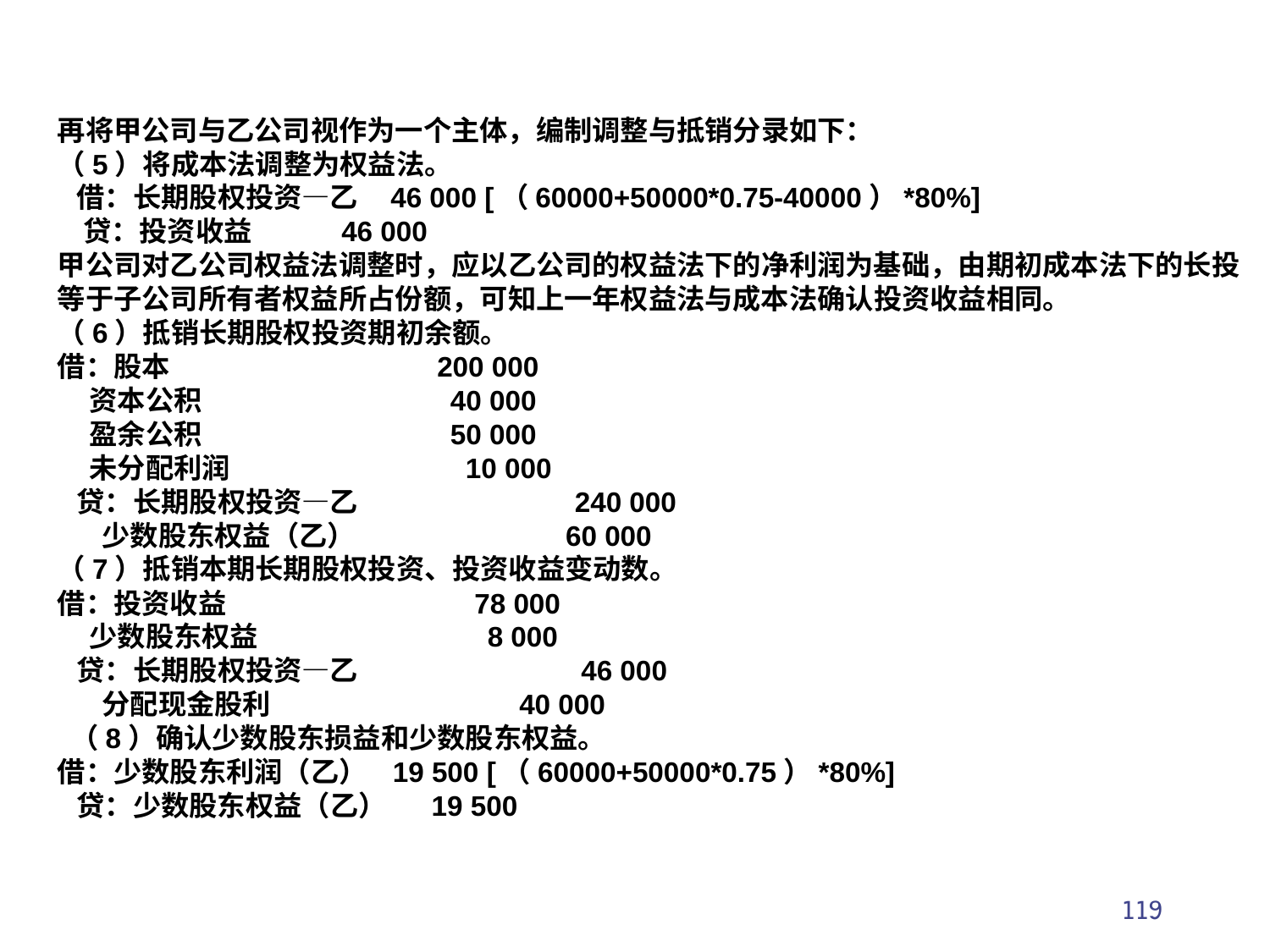

再将甲公司与乙公司视作为一个主体，编制调整与抵销分录如下：
（5）将成本法调整为权益法。
  借：长期股权投资—乙    46 000 [（60000+50000*0.75-40000）*80%]
   贷：投资收益             46 000
甲公司对乙公司权益法调整时，应以乙公司的权益法下的净利润为基础，由期初成本法下的长投等于子公司所有者权益所占份额，可知上一年权益法与成本法确认投资收益相同。
（6）抵销长期股权投资期初余额。
借：股本                                         200 000
    资本公积                                      40 000
    盈余公积                                      50 000
    未分配利润                                    10 000
  贷：长期股权投资—乙                                 240 000
      少数股东权益（乙）                                60 000
（7）抵销本期长期股权投资、投资收益变动数。
借：投资收益                                      78 000
    少数股东权益                                   8 000
  贷：长期股权投资—乙                                  46 000
      分配现金股利                                      40 000
 （8）确认少数股东损益和少数股东权益。
借：少数股东利润（乙）   19 500 [（60000+50000*0.75）*80%]
  贷：少数股东权益（乙）      19 500
119